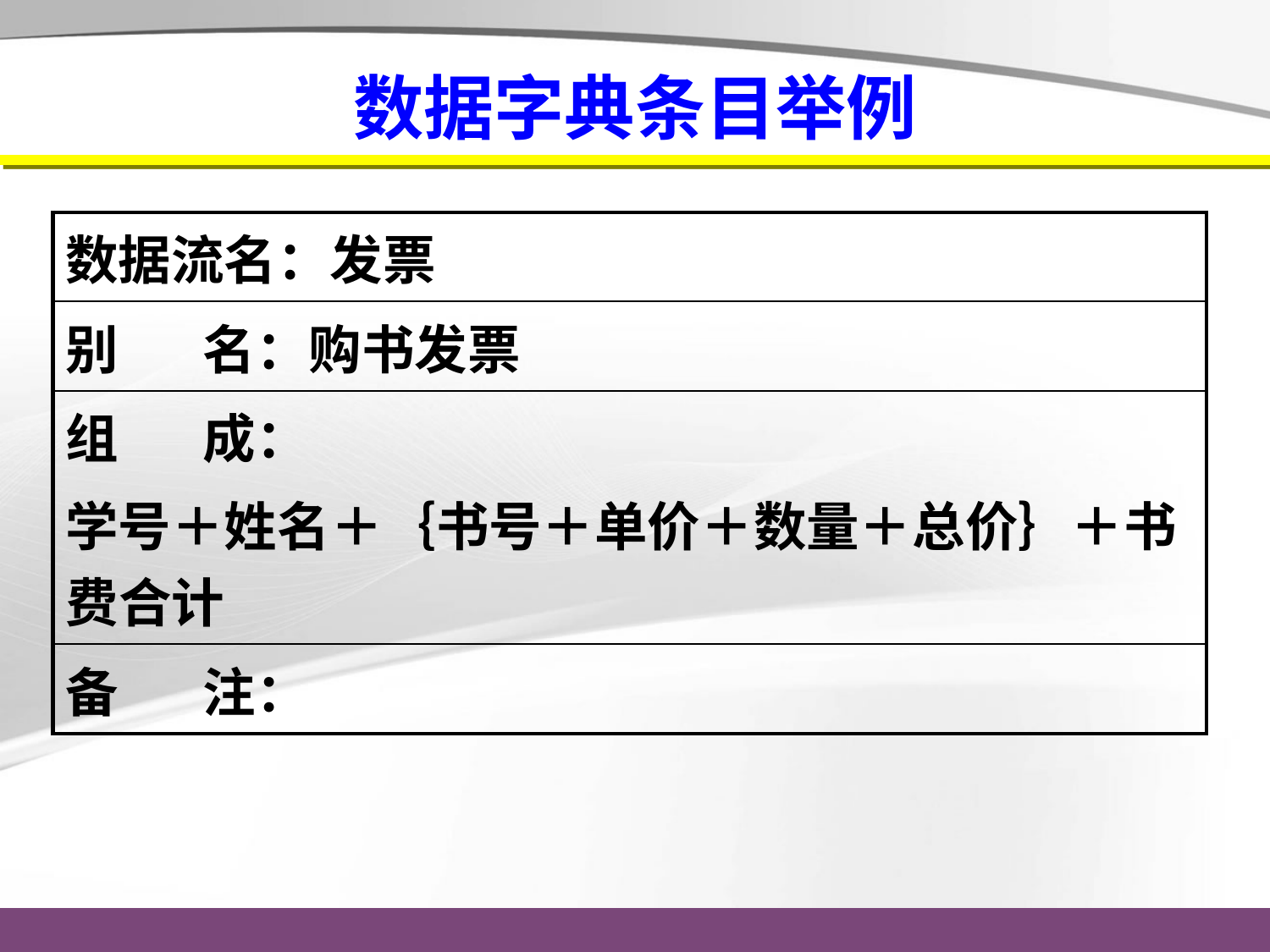

# 数据字典条目举例
| 数据流名：发票 |
| --- |
| 别 名：购书发票 |
| 组 成： 学号＋姓名＋｛书号＋单价＋数量＋总价｝＋书费合计 |
| 备 注： |